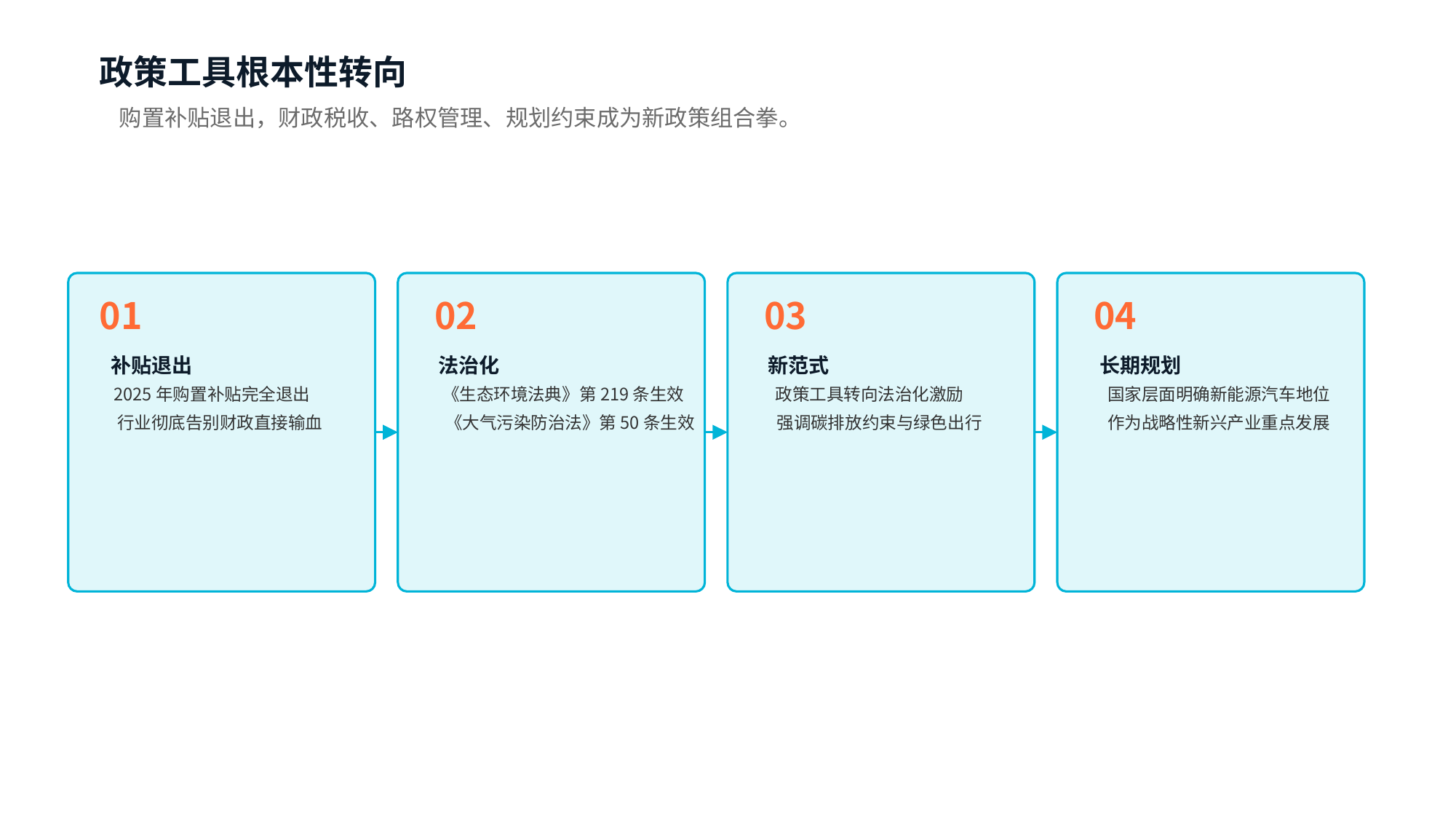

政策工具根本性转向
购置补贴退出，财政税收、路权管理、规划约束成为新政策组合拳。

01
补贴退出
2025年购置补贴完全退出
行业彻底告别财政直接输血

02
法治化
《生态环境法典》第219条生效
《大气污染防治法》第50条生效

03
新范式
政策工具转向法治化激励
强调碳排放约束与绿色出行

04
长期规划
国家层面明确新能源汽车地位
作为战略性新兴产业重点发展